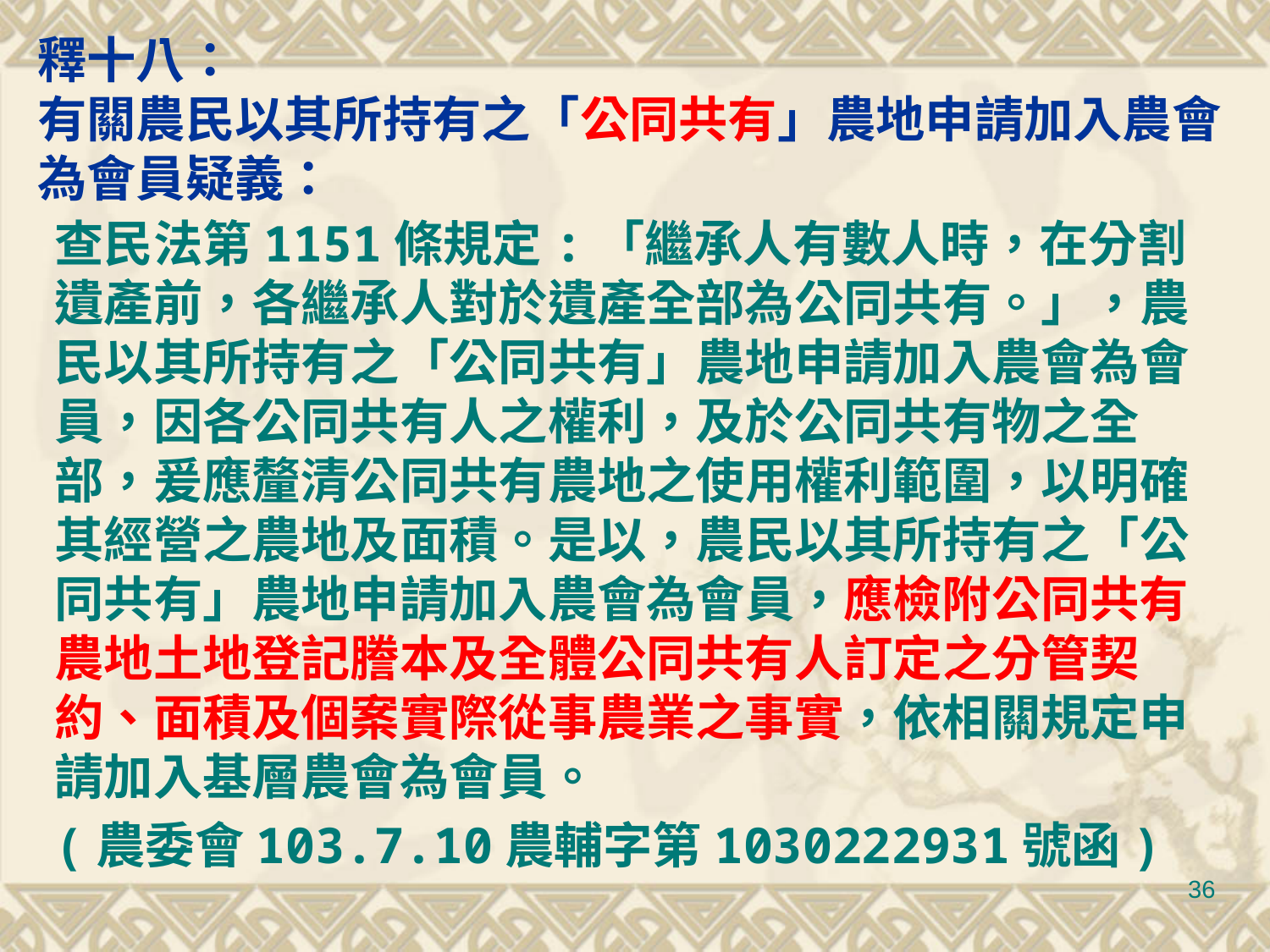

# 釋十八： 有關農民以其所持有之「公同共有」農地申請加入農會為會員疑義：
查民法第1151條規定:「繼承人有數人時，在分割遺產前，各繼承人對於遺產全部為公同共有。」，農民以其所持有之「公同共有」農地申請加入農會為會員，因各公同共有人之權利，及於公同共有物之全部，爰應釐清公同共有農地之使用權利範圍，以明確其經營之農地及面積。是以，農民以其所持有之「公同共有」農地申請加入農會為會員，應檢附公同共有農地土地登記謄本及全體公同共有人訂定之分管契約、面積及個案實際從事農業之事實，依相關規定申請加入基層農會為會員。
(農委會103.7.10農輔字第1030222931號函)
36